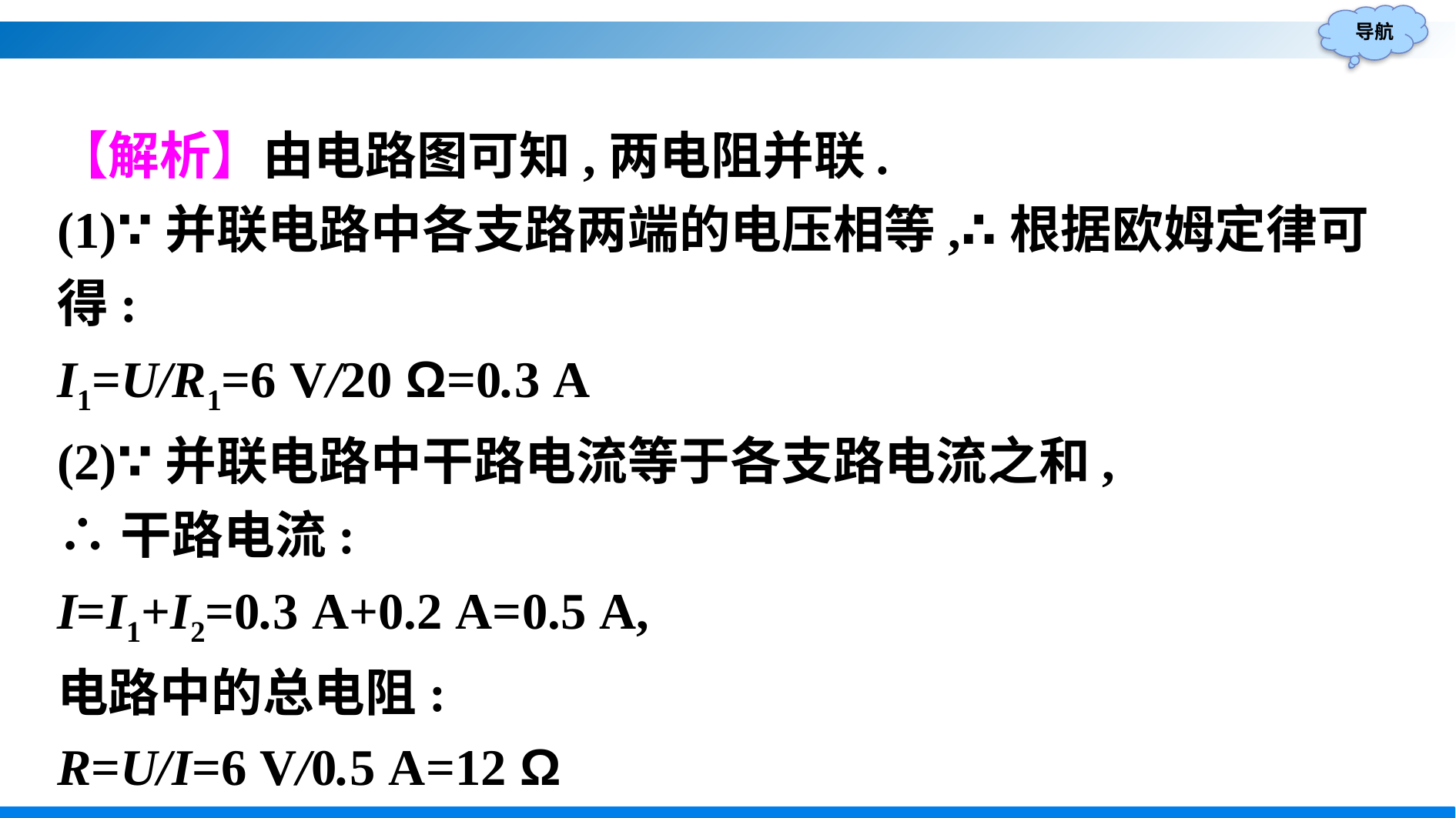

【解析】由电路图可知,两电阻并联.
(1)∵并联电路中各支路两端的电压相等,∴根据欧姆定律可得:
I1=U/R1=6 V/20 Ω=0.3 A
(2)∵并联电路中干路电流等于各支路电流之和,
∴干路电流:
I=I1+I2=0.3 A+0.2 A=0.5 A,
电路中的总电阻:
R=U/I=6 V/0.5 A=12 Ω